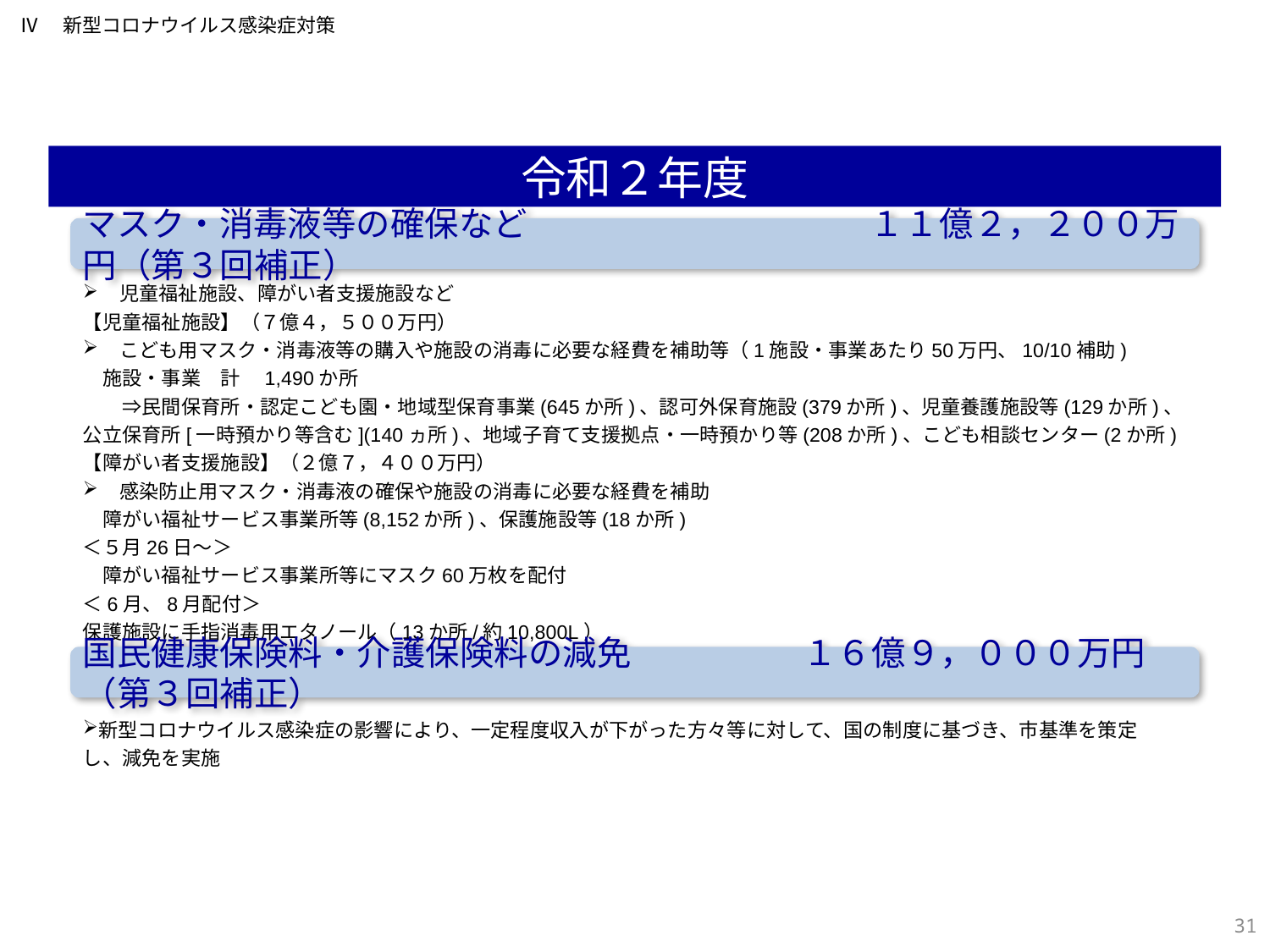

Ⅳ　新型コロナウイルス感染症対策
令和２年度
マスク・消毒液等の確保など　　　　　　　　　　１１億２，２００万円（第３回補正）
児童福祉施設、障がい者支援施設など
【児童福祉施設】（７億４，５００万円）
こども用マスク・消毒液等の購入や施設の消毒に必要な経費を補助等（1施設・事業あたり50万円、10/10補助)
　施設・事業　計　1,490か所
　　⇒民間保育所・認定こども園・地域型保育事業(645か所)、認可外保育施設(379か所)、児童養護施設等(129か所)、公立保育所[一時預かり等含む](140ヵ所)、地域子育て支援拠点・一時預かり等(208か所)、こども相談センター(2か所)
【障がい者支援施設】（２億７，４００万円）
感染防止用マスク・消毒液の確保や施設の消毒に必要な経費を補助
　障がい福祉サービス事業所等(8,152か所)、保護施設等(18か所)
＜５月26日～＞
　障がい福祉サービス事業所等にマスク60万枚を配付
＜6月、8月配付＞
保護施設に手指消毒用エタノール（13か所/約10,800L）

国民健康保険料・介護保険料の減免　　　　　１６億９，０００万円（第３回補正）
新型コロナウイルス感染症の影響により、一定程度収入が下がった方々等に対して、国の制度に基づき、市基準を策定し、減免を実施
31